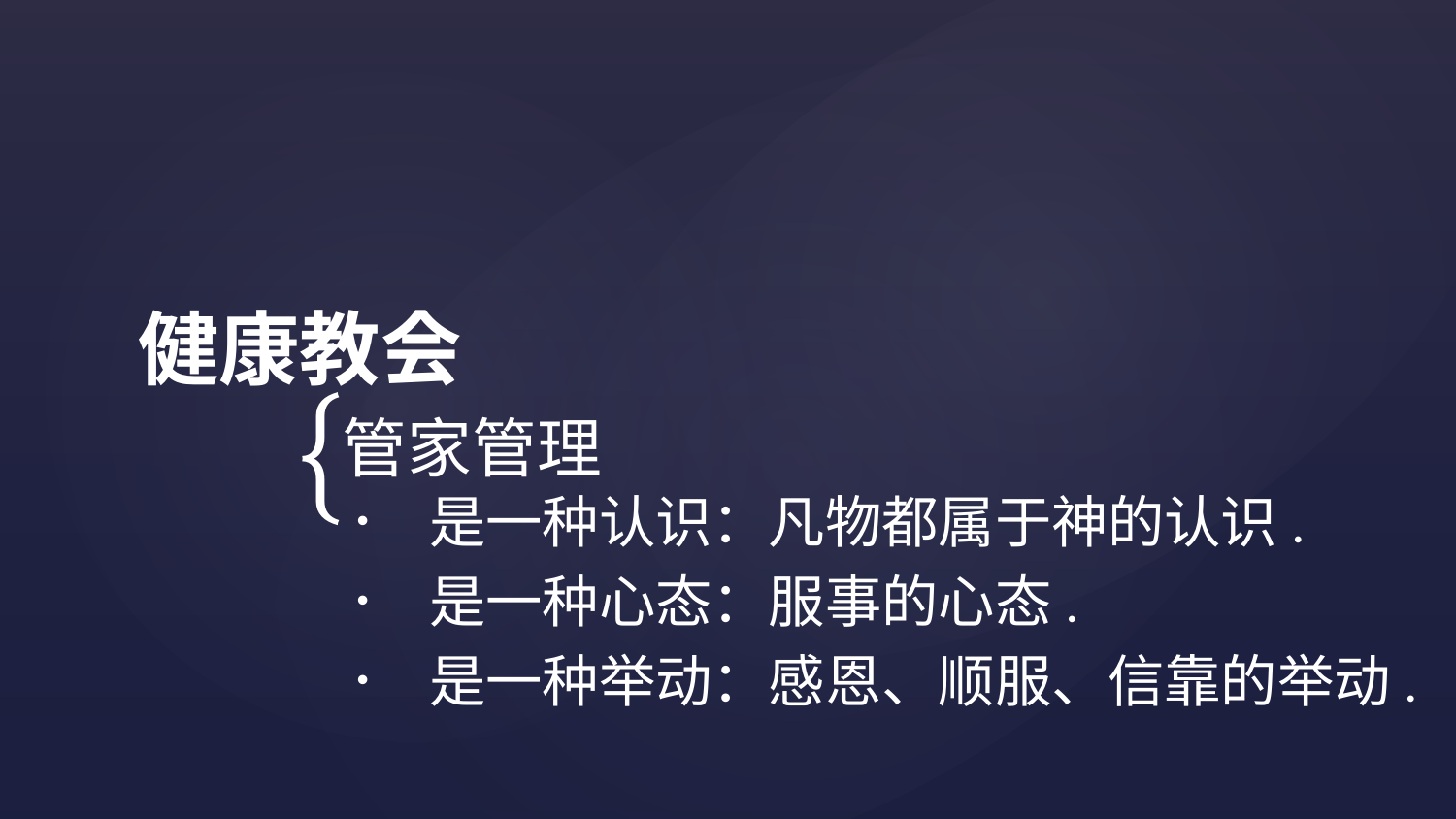

# 健康教会
管家管理
是一种认识：凡物都属于神的认识.
是一种心态：服事的心态.
是一种举动：感恩、顺服、信靠的举动.